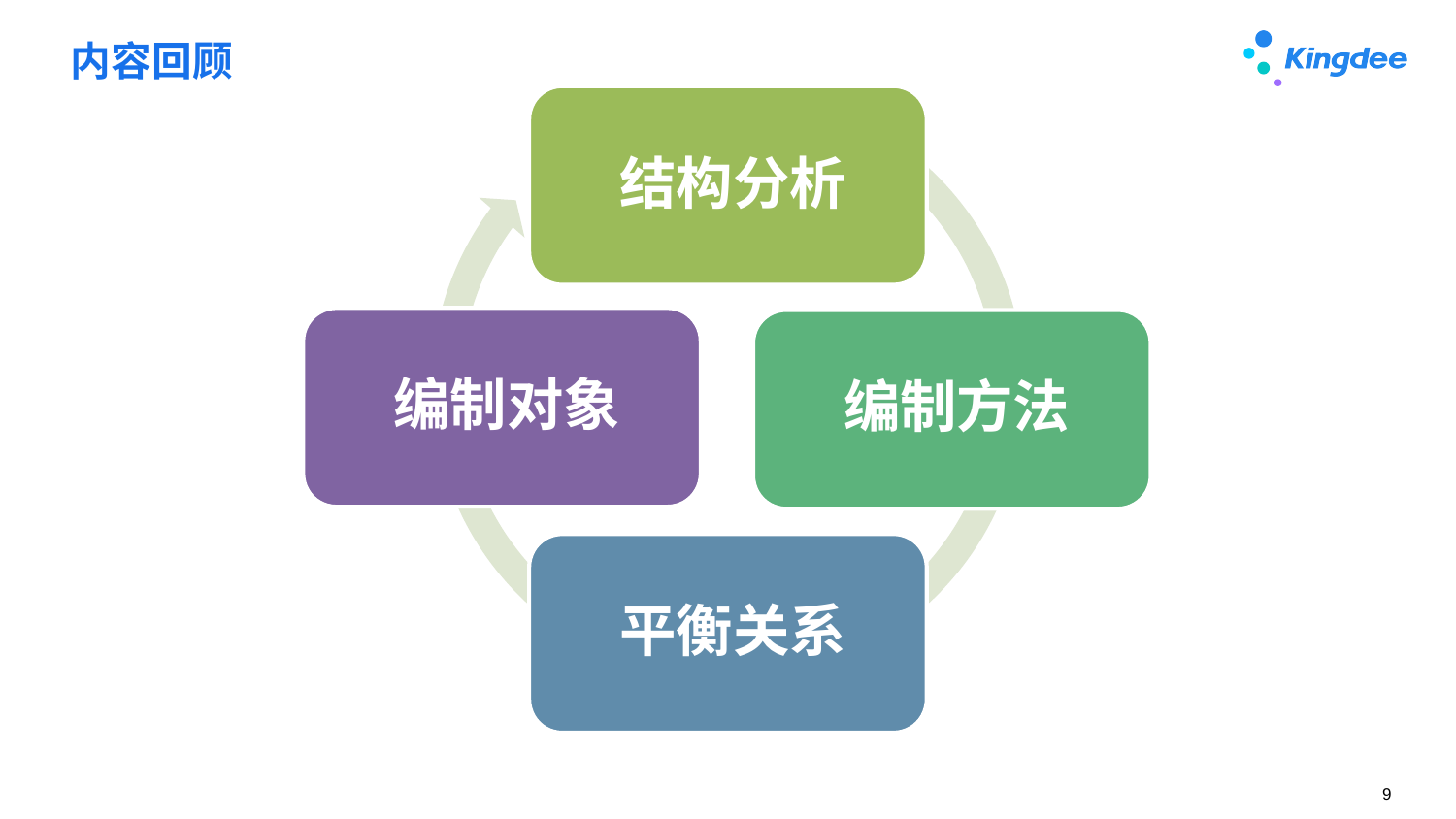

# 内容回顾
结构分析
编制方法
平衡关系
编制对象

固定资初始数据